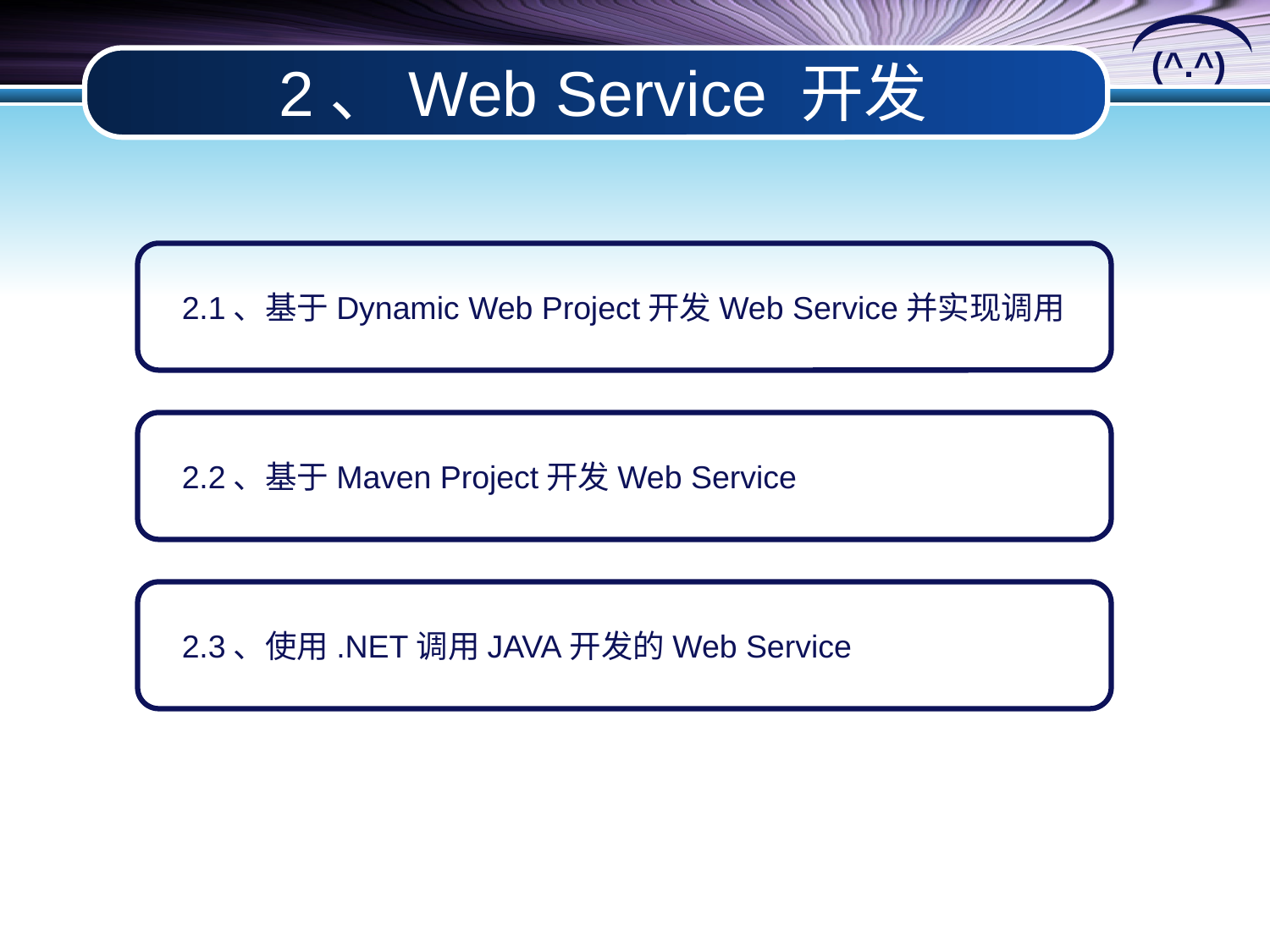

# 2、Web Service 开发

2.1、基于Dynamic Web Project开发Web Service并实现调用

2.2、基于Maven Project开发Web Service

2.3、使用.NET调用JAVA开发的Web Service